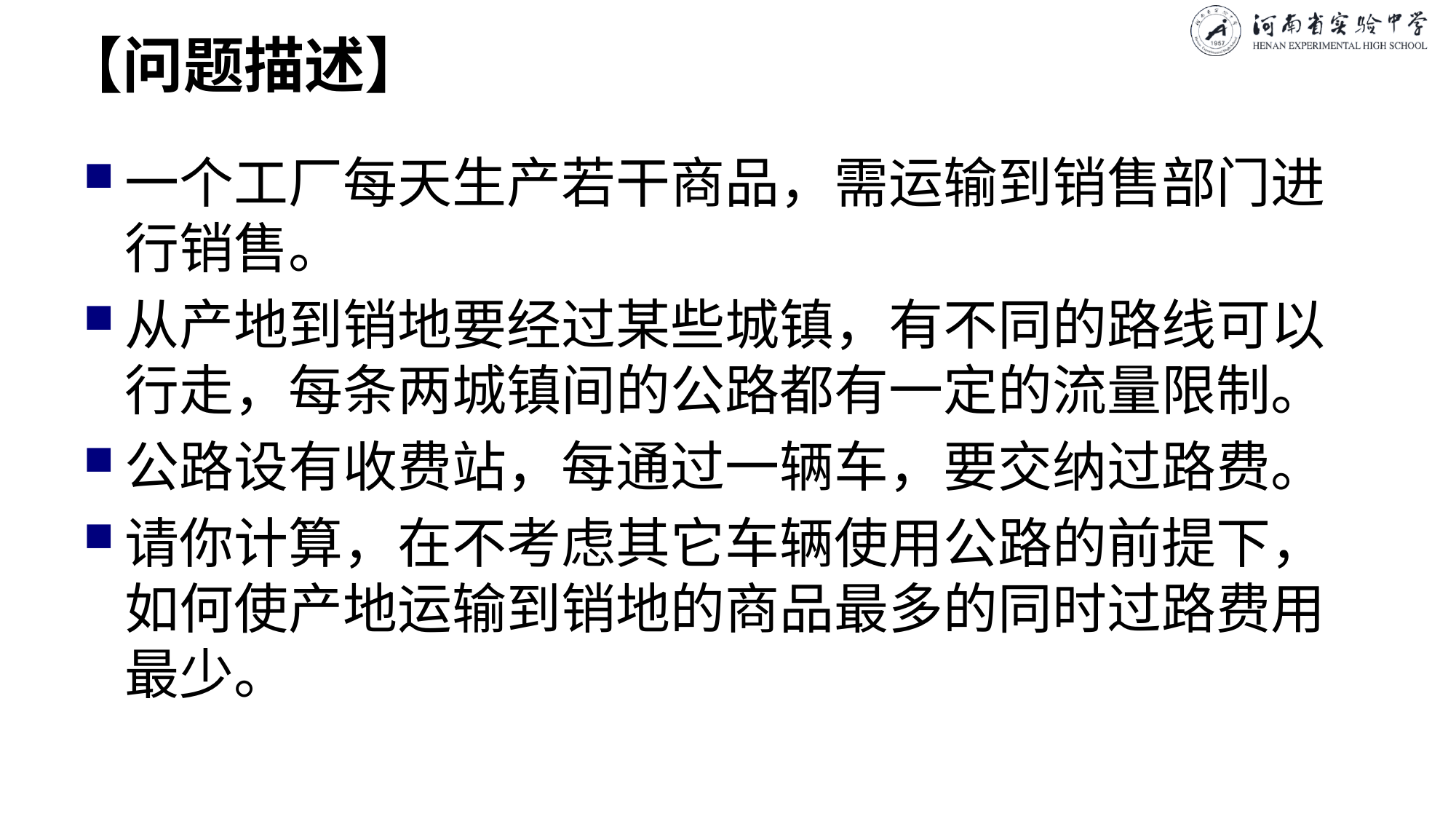

# 【问题描述】
一个工厂每天生产若干商品，需运输到销售部门进行销售。
从产地到销地要经过某些城镇，有不同的路线可以行走，每条两城镇间的公路都有一定的流量限制。
公路设有收费站，每通过一辆车，要交纳过路费。
请你计算，在不考虑其它车辆使用公路的前提下，如何使产地运输到销地的商品最多的同时过路费用最少。